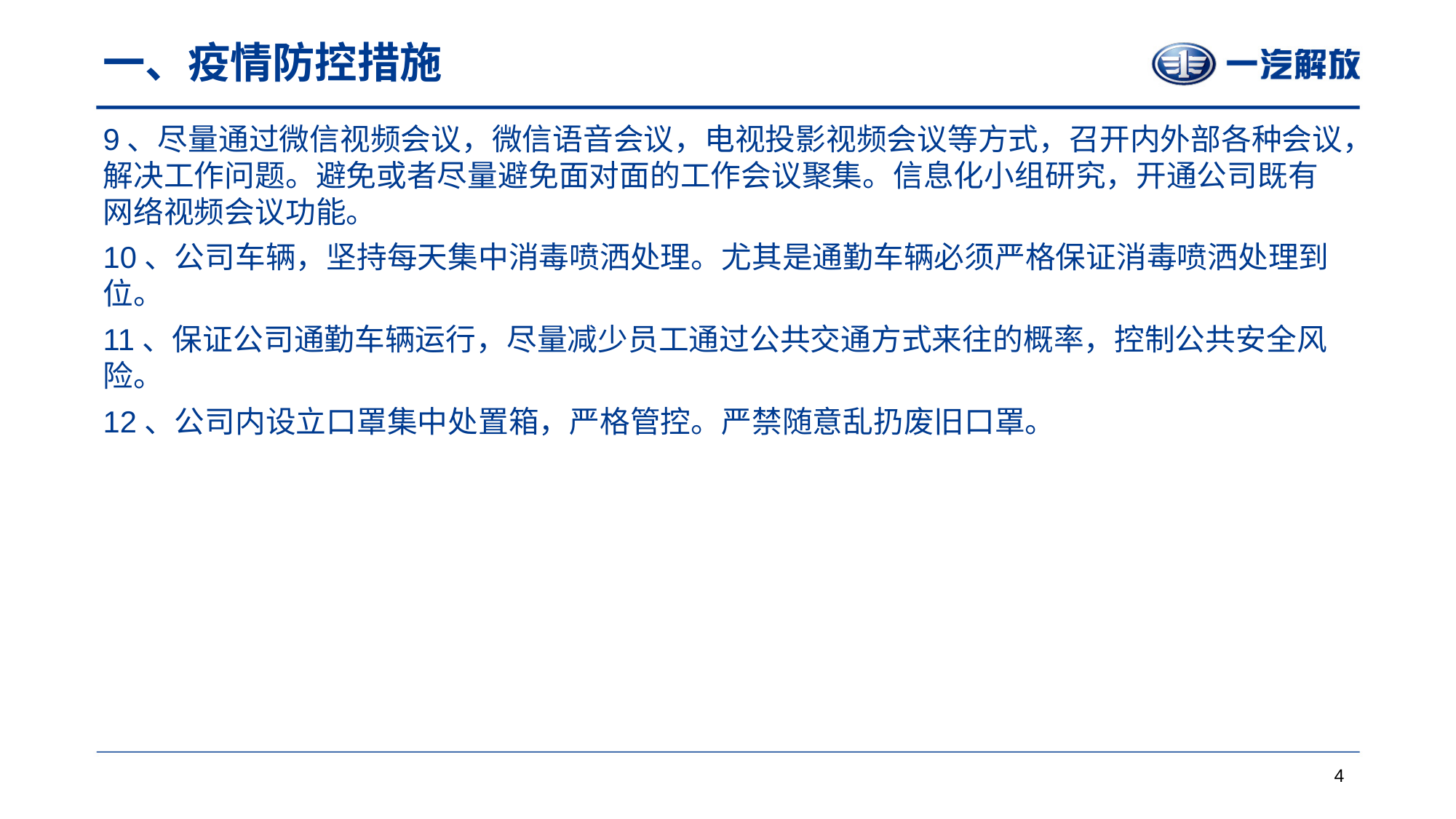

一、疫情防控措施
9、尽量通过微信视频会议，微信语音会议，电视投影视频会议等方式，召开内外部各种会议，解决工作问题。避免或者尽量避免面对面的工作会议聚集。信息化小组研究，开通公司既有网络视频会议功能。
10、公司车辆，坚持每天集中消毒喷洒处理。尤其是通勤车辆必须严格保证消毒喷洒处理到位。
11、保证公司通勤车辆运行，尽量减少员工通过公共交通方式来往的概率，控制公共安全风险。
12、公司内设立口罩集中处置箱，严格管控。严禁随意乱扔废旧口罩。

4